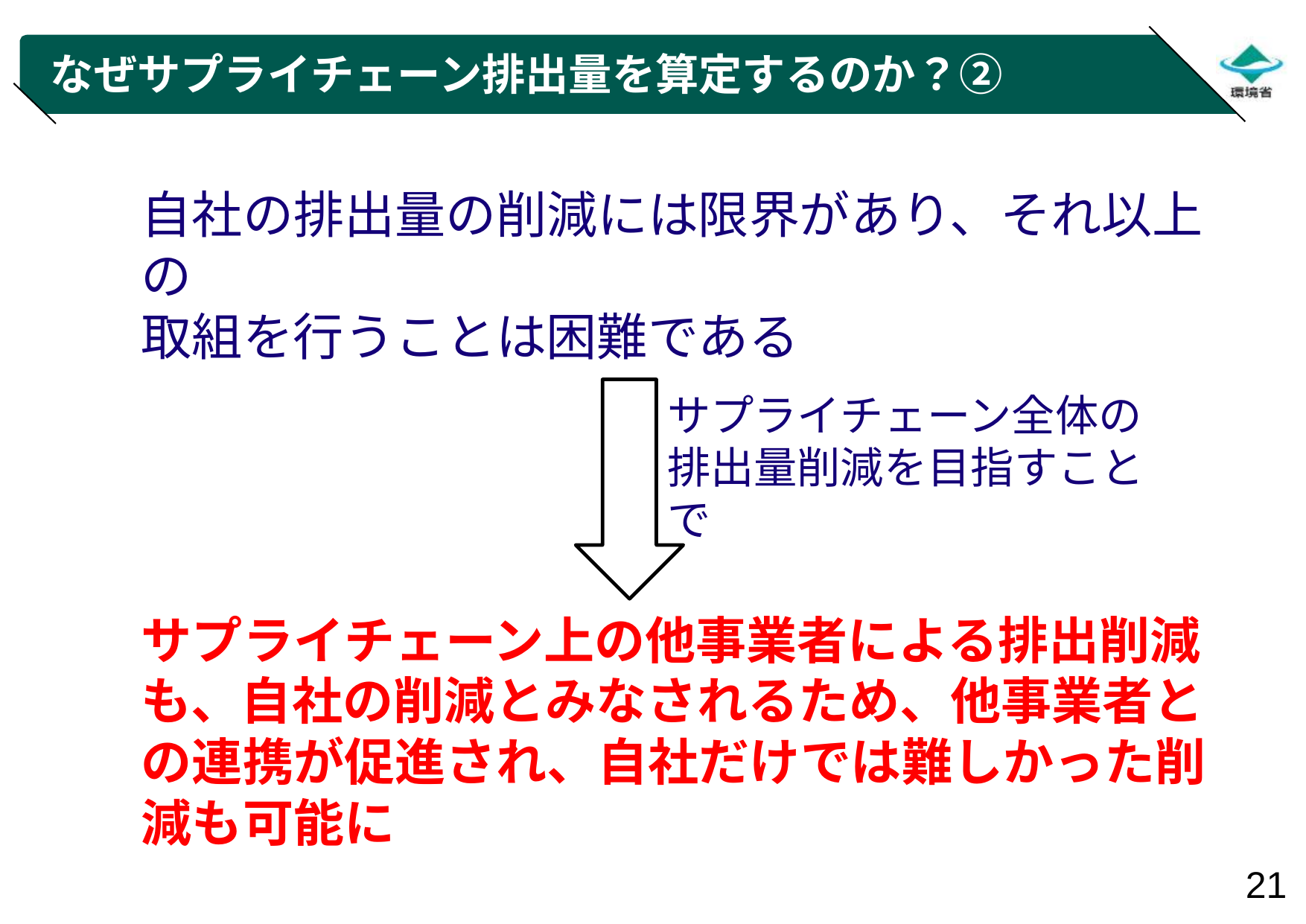

# なぜサプライチェーン排出量を算定するのか？②
自社の排出量の削減には限界があり、それ以上の
取組を行うことは困難である

サプライチェーン上の他事業者による排出削減も、自社の削減とみなされるため、他事業者との連携が促進され、自社だけでは難しかった削減も可能に

サプライチェーン全体の
排出量削減を目指すことで